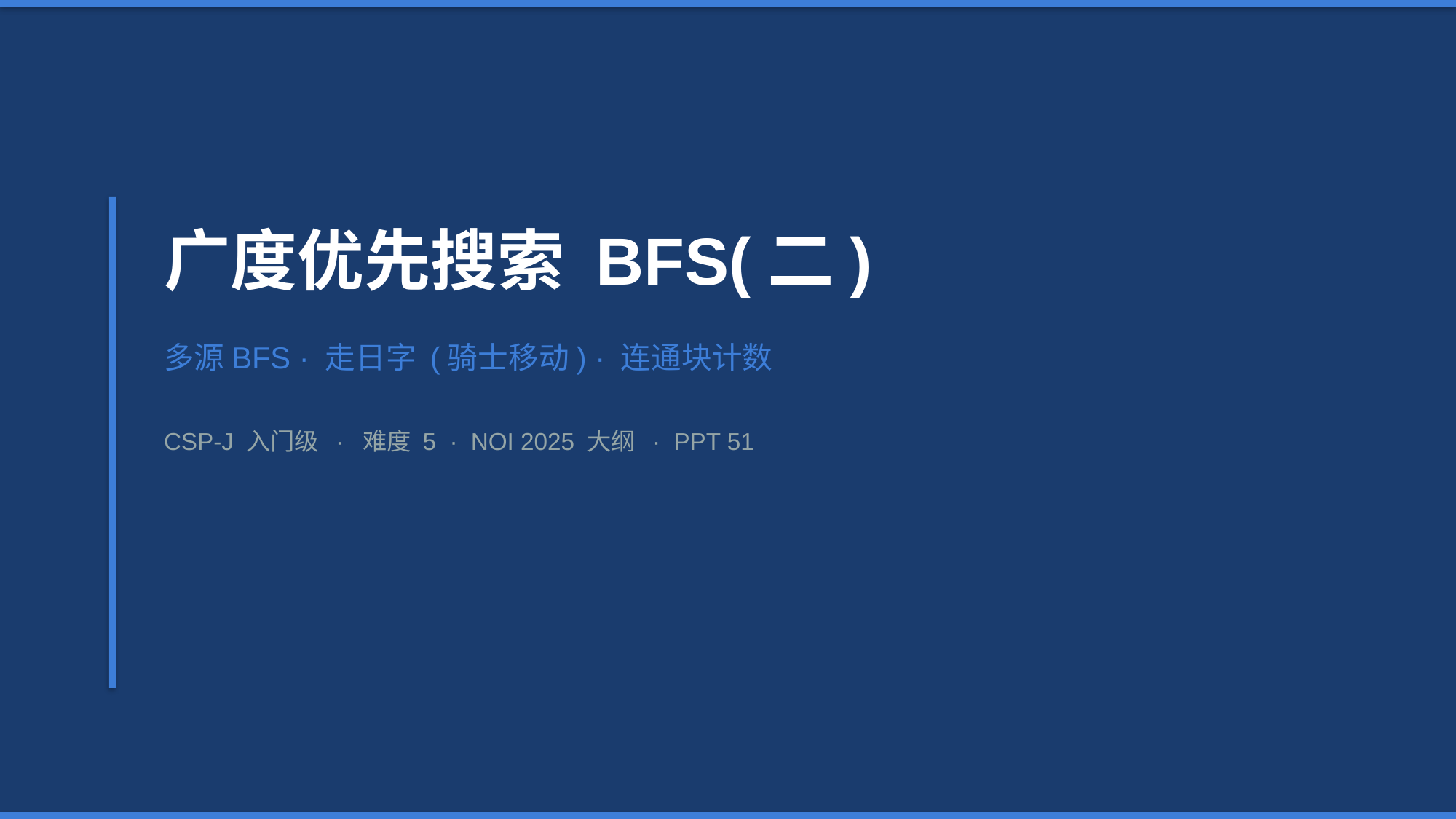

广度优先搜索 BFS(二)
多源BFS · 走日字 (骑士移动) · 连通块计数
CSP-J 入门级  ·  难度 5  ·  NOI 2025 大纲  ·  PPT 51